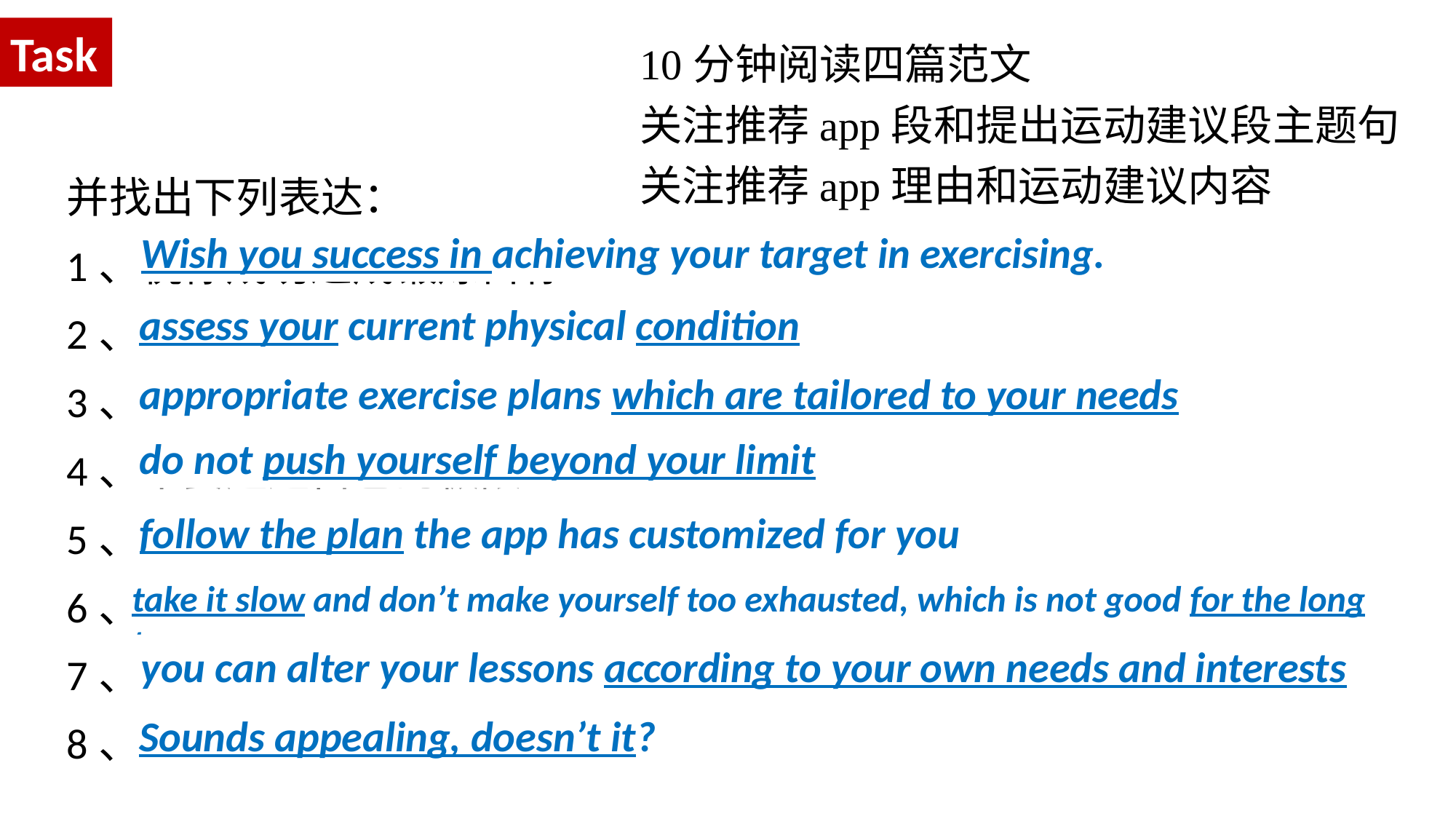

Task
10分钟阅读四篇范文
关注推荐app段和提出运动建议段主题句
关注推荐app理由和运动建议内容
关注结尾方式
并找出下列表达：
1、祝你成功达成锻炼目标
2、评估你目前的身体状况
3、针对你的需要量身定制的合适锻炼计划
4、不要超越自己的极限
5、遵循app为你量身定制的目标
6、慢慢来，不要让自己过于疲惫，时间长了对你不利
7、你可以根据自己的需要和兴趣改变课程
8、听起来很有趣，不是吗？
Wish you success in achieving your target in exercising.
assess your current physical condition
appropriate exercise plans which are tailored to your needs
do not push yourself beyond your limit
follow the plan the app has customized for you
take it slow and don’t make yourself too exhausted, which is not good for the long term.
you can alter your lessons according to your own needs and interests
Sounds appealing, doesn’t it?